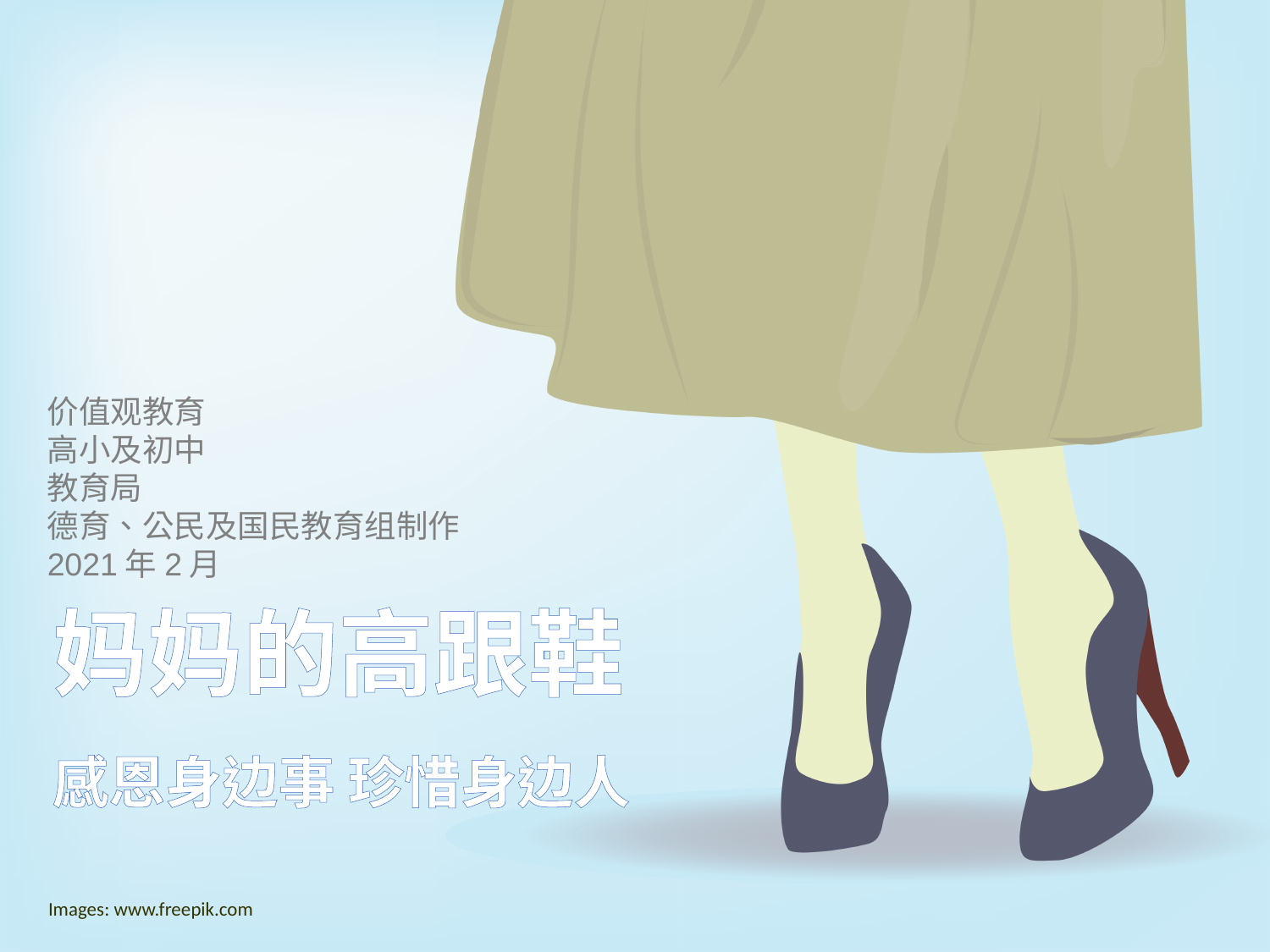

价值观教育
高小及初中
教育局
德育、公民及国民教育组制作
2021年2月
   妈妈的高跟鞋
   感恩身边事 珍惜身边人

Images: www.freepik.com